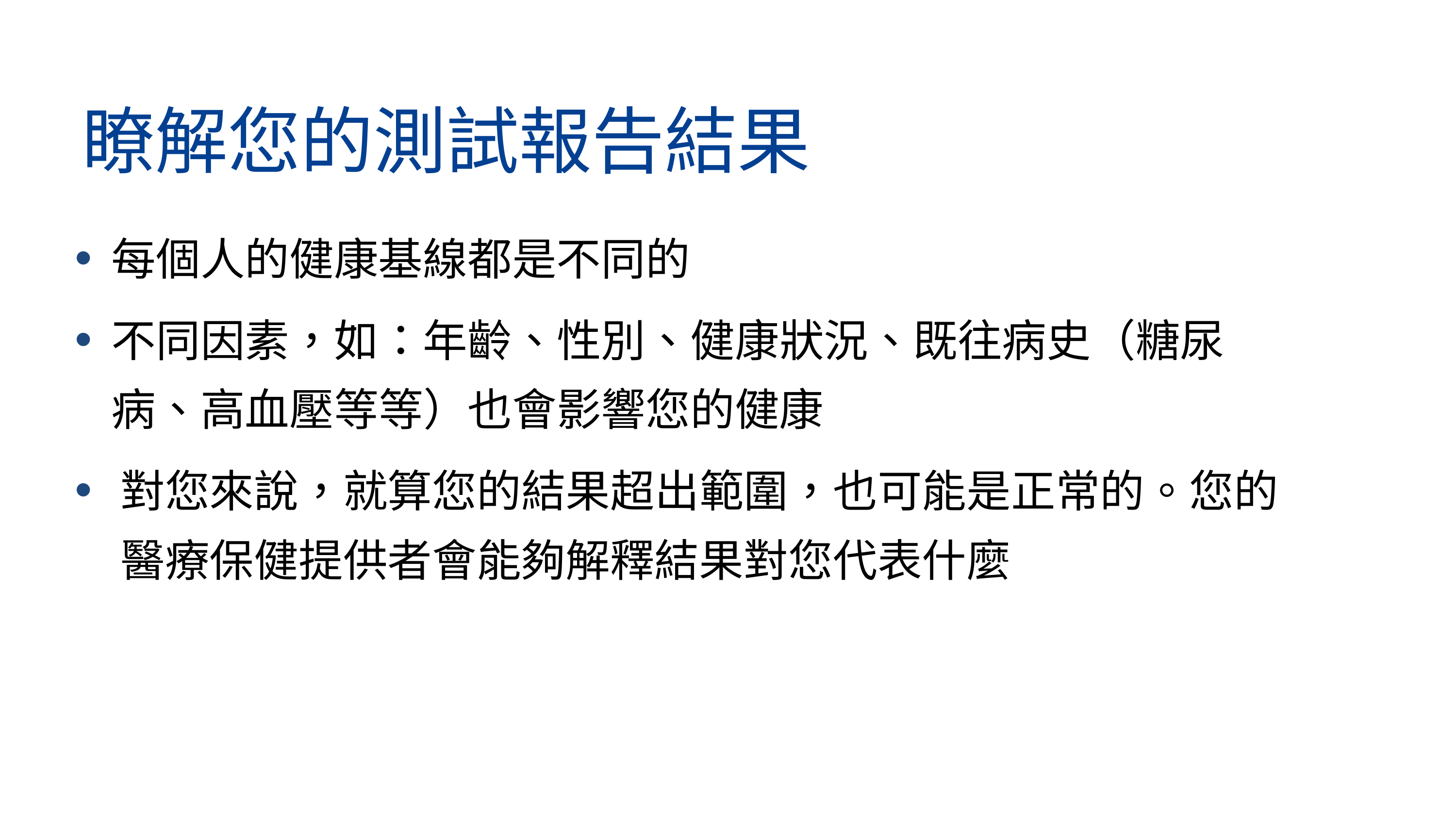

瞭解您的測試報告結果
每個人的健康基線都是不同的
不同因素，如：年齡、性別、健康狀況、既往病史（糖尿病、高血壓等等）也會影響您的健康
對您來說，就算您的結果超出範圍，也可能是正常的。您的醫療保健提供者會能夠解釋結果對您代表什麼